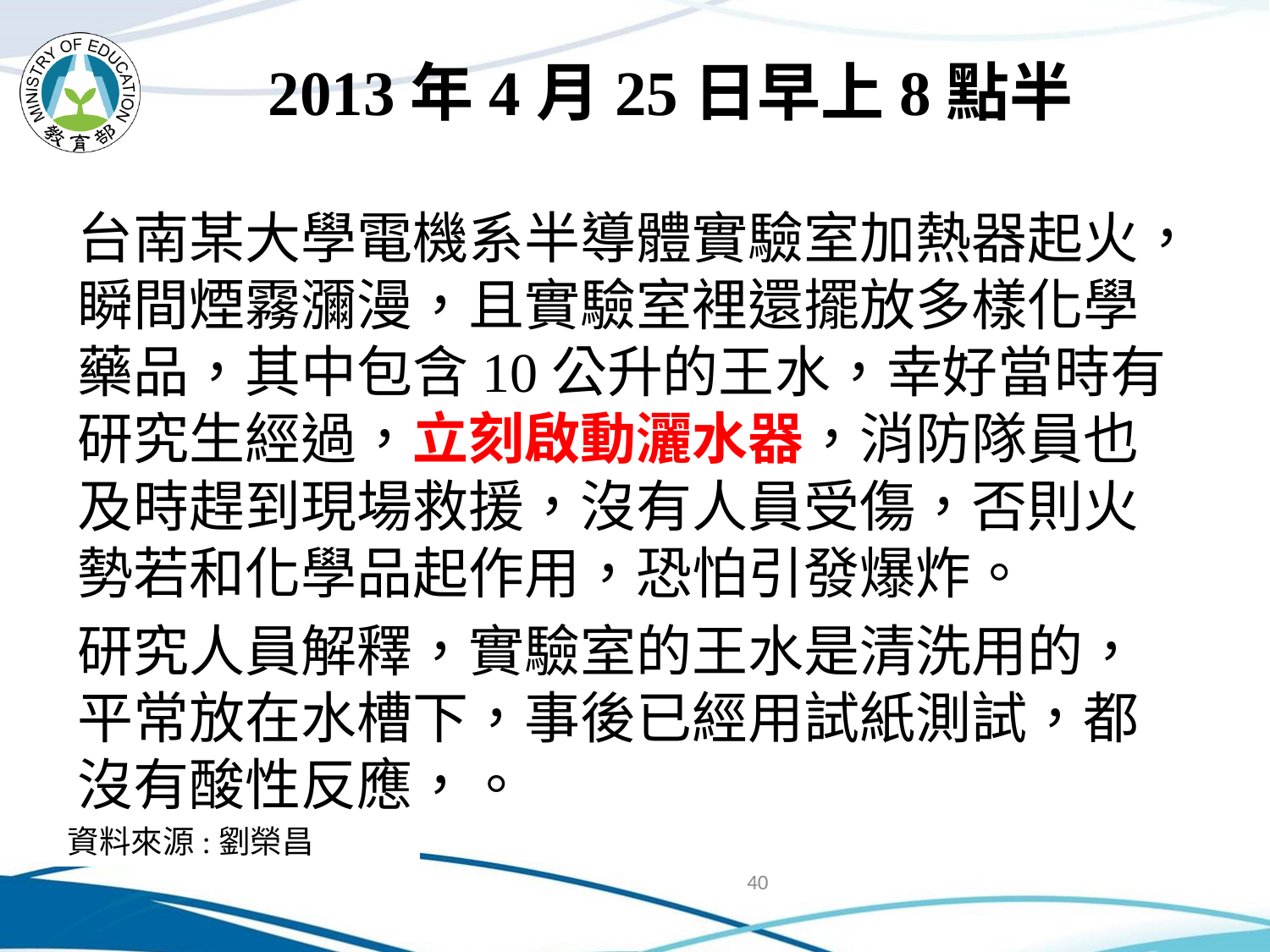

# 2013年4月25日早上8點半
台南某大學電機系半導體實驗室加熱器起火，瞬間煙霧瀰漫，且實驗室裡還擺放多樣化學藥品，其中包含10公升的王水，幸好當時有研究生經過，立刻啟動灑水器，消防隊員也及時趕到現場救援，沒有人員受傷，否則火勢若和化學品起作用，恐怕引發爆炸。
研究人員解釋，實驗室的王水是清洗用的，平常放在水槽下，事後已經用試紙測試，都沒有酸性反應，。
資料來源:劉榮昌
40